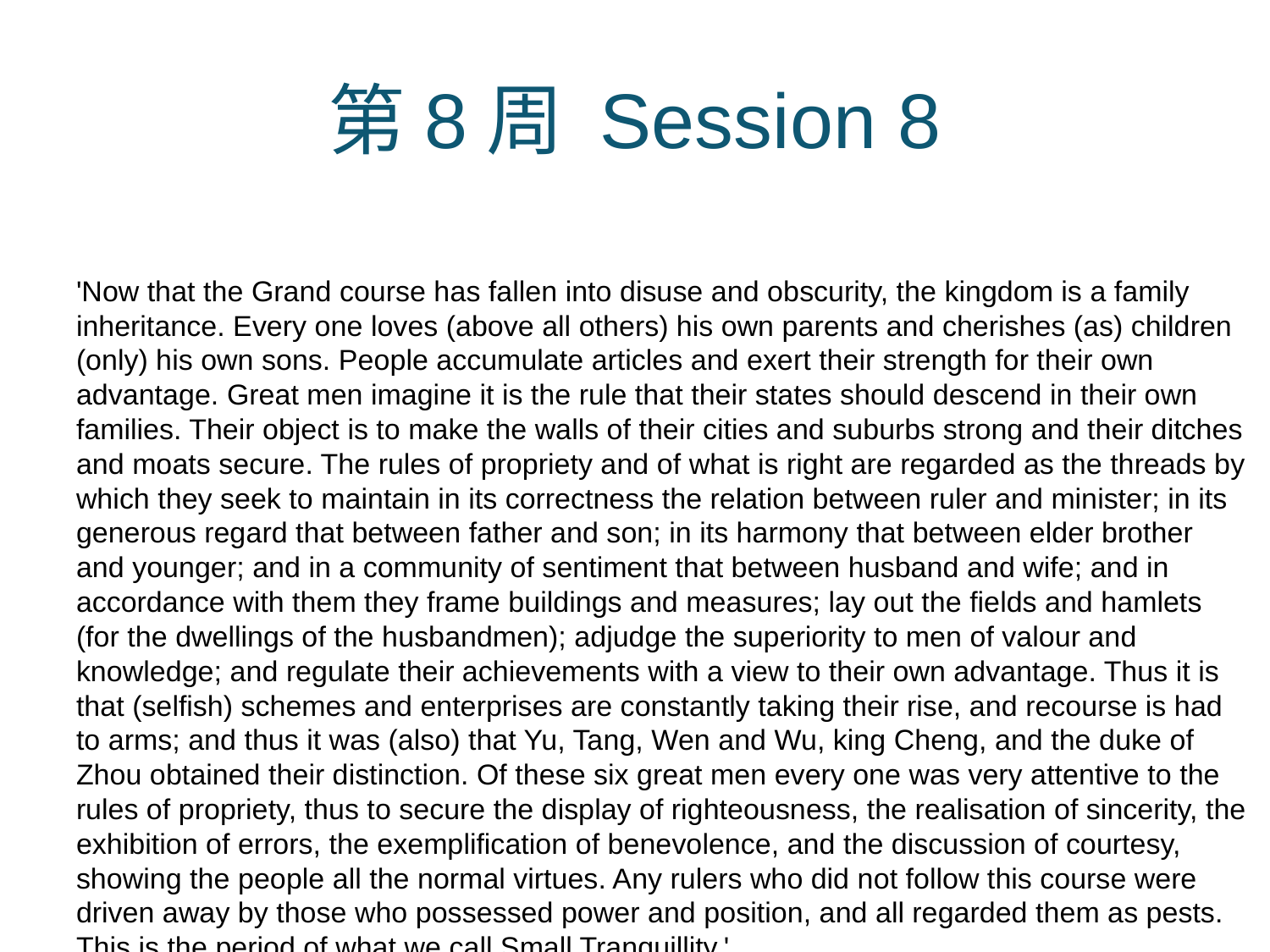

# 第8周 Session 8

'Now that the Grand course has fallen into disuse and obscurity, the kingdom is a family inheritance. Every one loves (above all others) his own parents and cherishes (as) children (only) his own sons. People accumulate articles and exert their strength for their own advantage. Great men imagine it is the rule that their states should descend in their own families. Their object is to make the walls of their cities and suburbs strong and their ditches and moats secure. The rules of propriety and of what is right are regarded as the threads by which they seek to maintain in its correctness the relation between ruler and minister; in its generous regard that between father and son; in its harmony that between elder brother and younger; and in a community of sentiment that between husband and wife; and in accordance with them they frame buildings and measures; lay out the fields and hamlets (for the dwellings of the husbandmen); adjudge the superiority to men of valour and knowledge; and regulate their achievements with a view to their own advantage. Thus it is that (selfish) schemes and enterprises are constantly taking their rise, and recourse is had to arms; and thus it was (also) that Yu, Tang, Wen and Wu, king Cheng, and the duke of Zhou obtained their distinction. Of these six great men every one was very attentive to the rules of propriety, thus to secure the display of righteousness, the realisation of sincerity, the exhibition of errors, the exemplification of benevolence, and the discussion of courtesy, showing the people all the normal virtues. Any rulers who did not follow this course were driven away by those who possessed power and position, and all regarded them as pests. This is the period of what we call Small Tranquillity.'